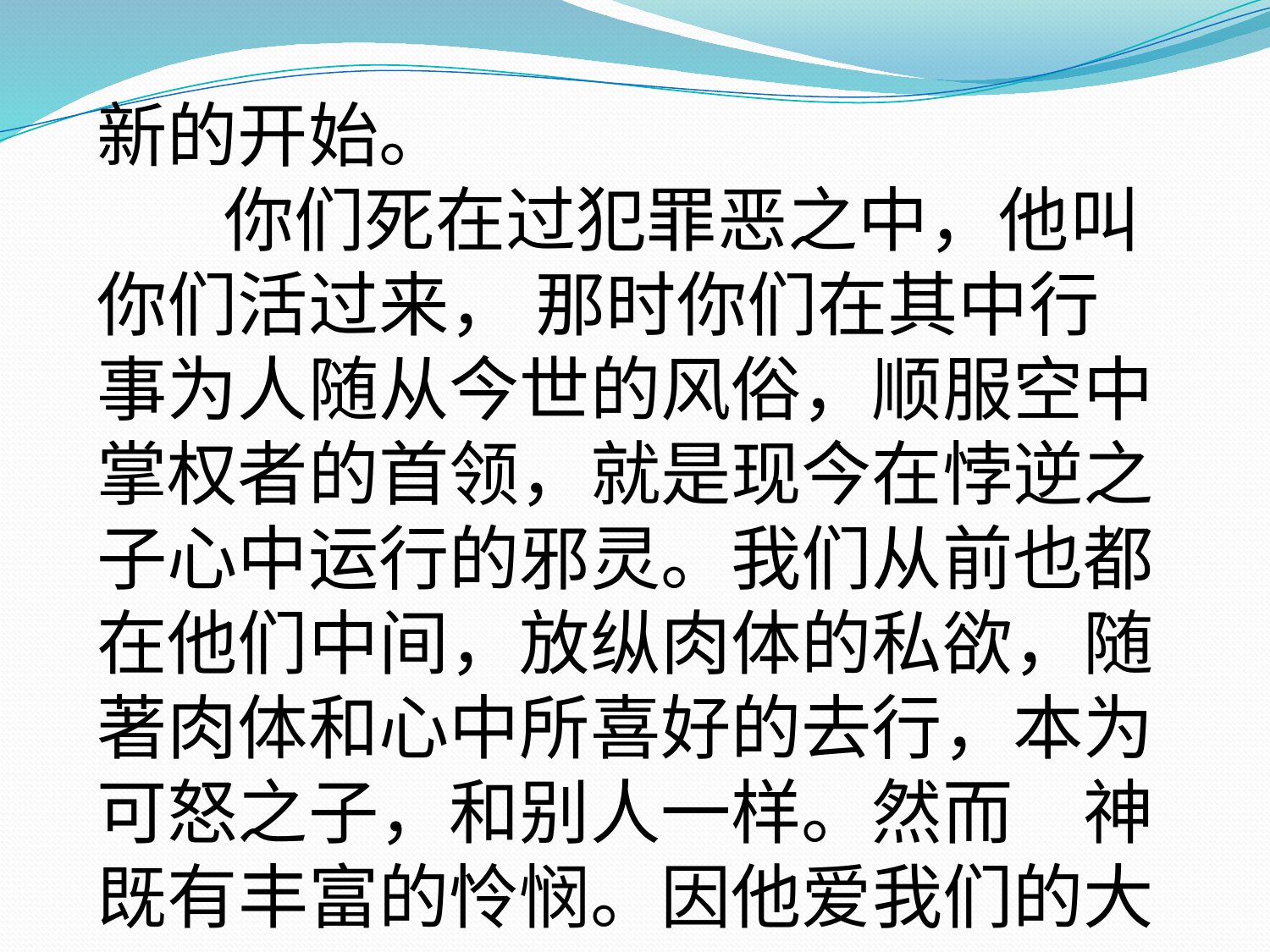

新的开始。
	你们死在过犯罪恶之中，他叫你们活过来， 那时你们在其中行事为人随从今世的风俗，顺服空中掌权者的首领，就是现今在悖逆之子心中运行的邪灵。我们从前也都在他们中间，放纵肉体的私欲，随著肉体和心中所喜好的去行，本为可怒之子，和别人一样。然而　神既有丰富的怜悯。因他爱我们的大